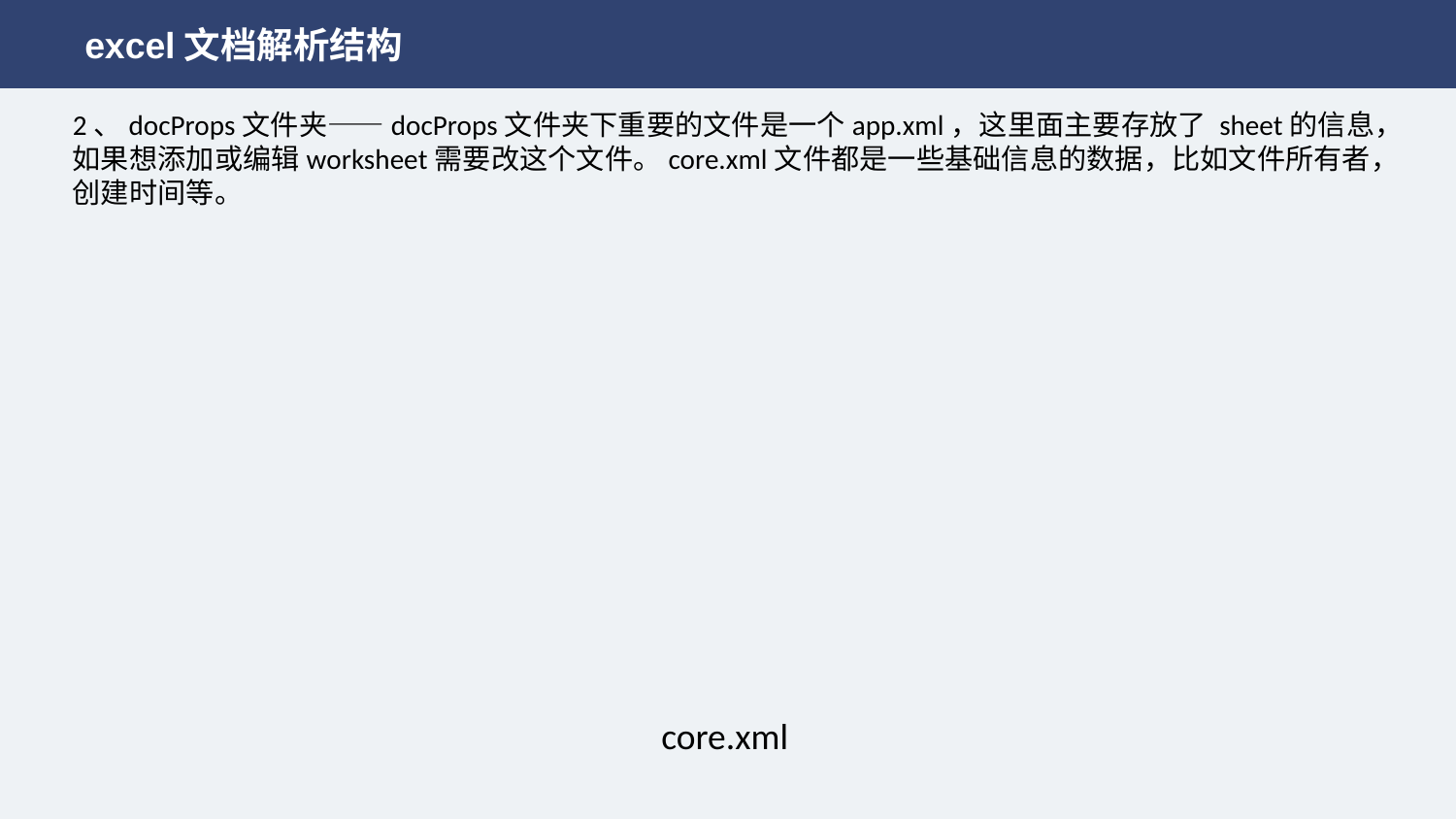

excel文档解析结构
2、docProps文件夹——docProps文件夹下重要的文件是一个app.xml，这里面主要存放了 sheet的信息，如果想添加或编辑worksheet需要改这个文件。core.xml文件都是一些基础信息的数据，比如文件所有者，创建时间等。
core.xml